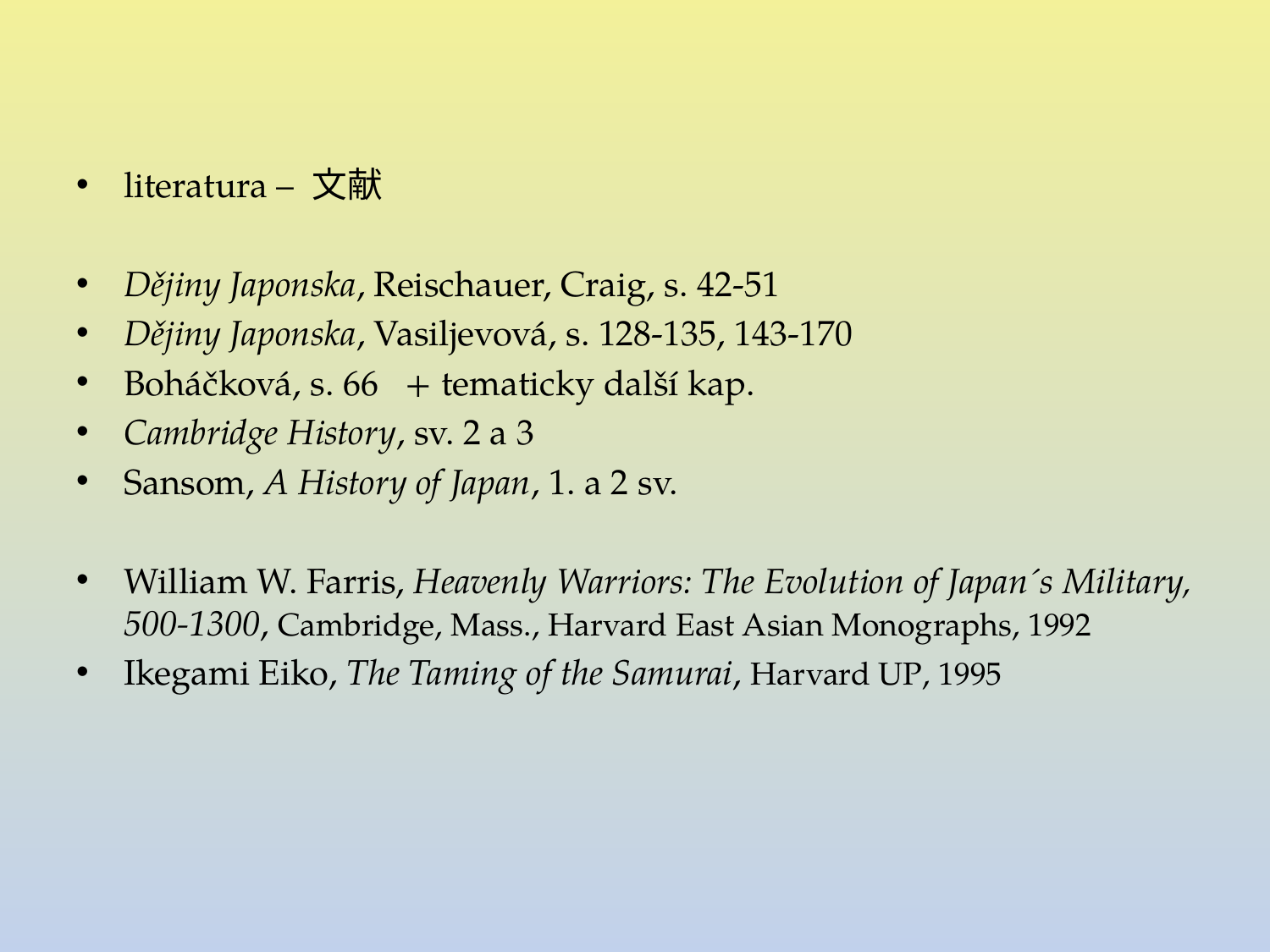

literatura – 文献

Dějiny Japonska, Reischauer, Craig, s. 42-51
Dějiny Japonska, Vasiljevová, s. 128-135, 143-170
Boháčková, s. 66   + tematicky další kap.
Cambridge History, sv. 2 a 3
Sansom, A History of Japan, 1. a 2 sv.

William W. Farris, Heavenly Warriors: The Evolution of Japan´s Military, 500-1300, Cambridge, Mass., Harvard East Asian Monographs, 1992
Ikegami Eiko, The Taming of the Samurai, Harvard UP, 1995